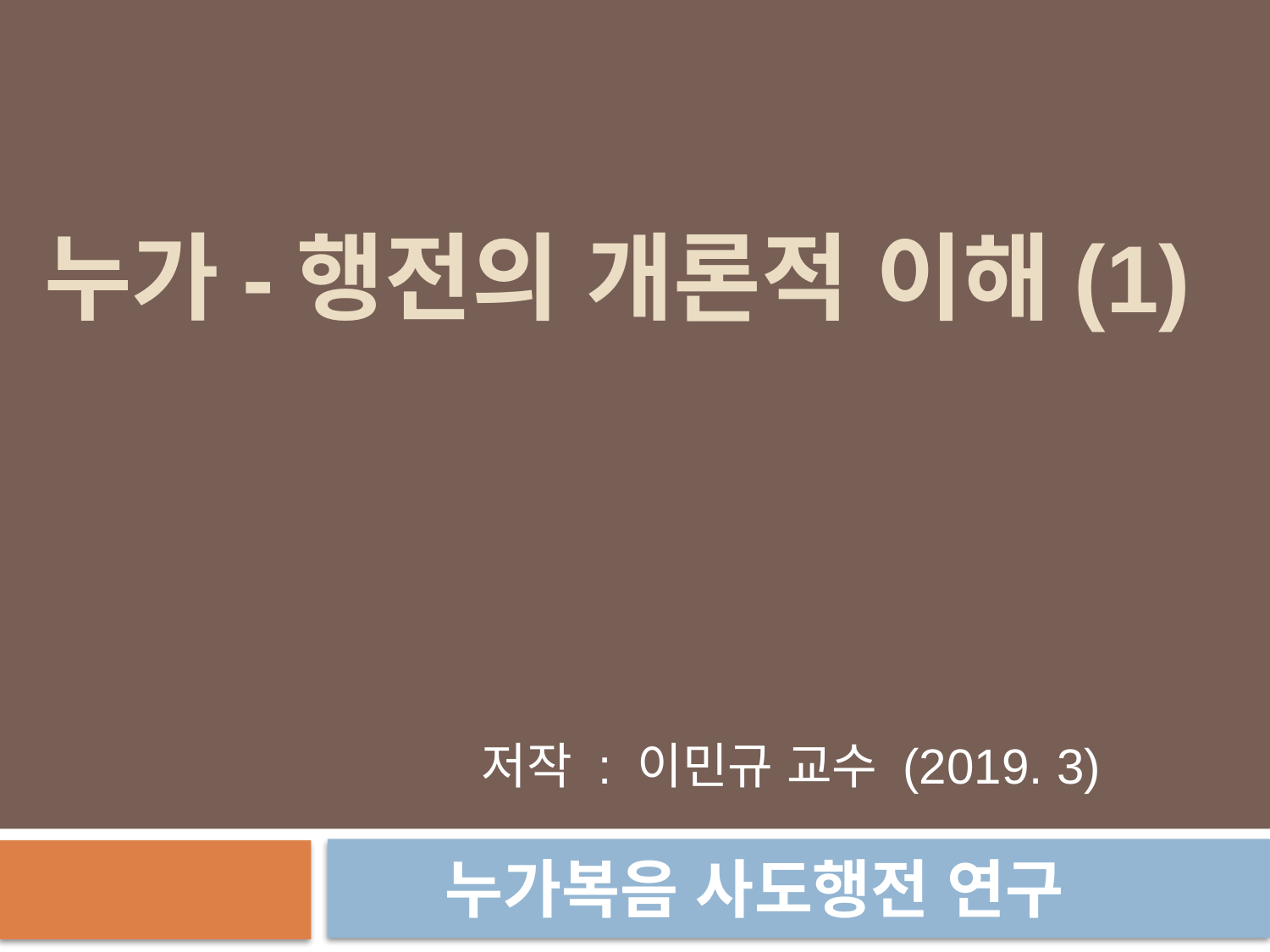

# 누가-행전의 개론적 이해(1)
저작 : 이민규 교수 (2019. 3)
     누가복음 사도행전 연구